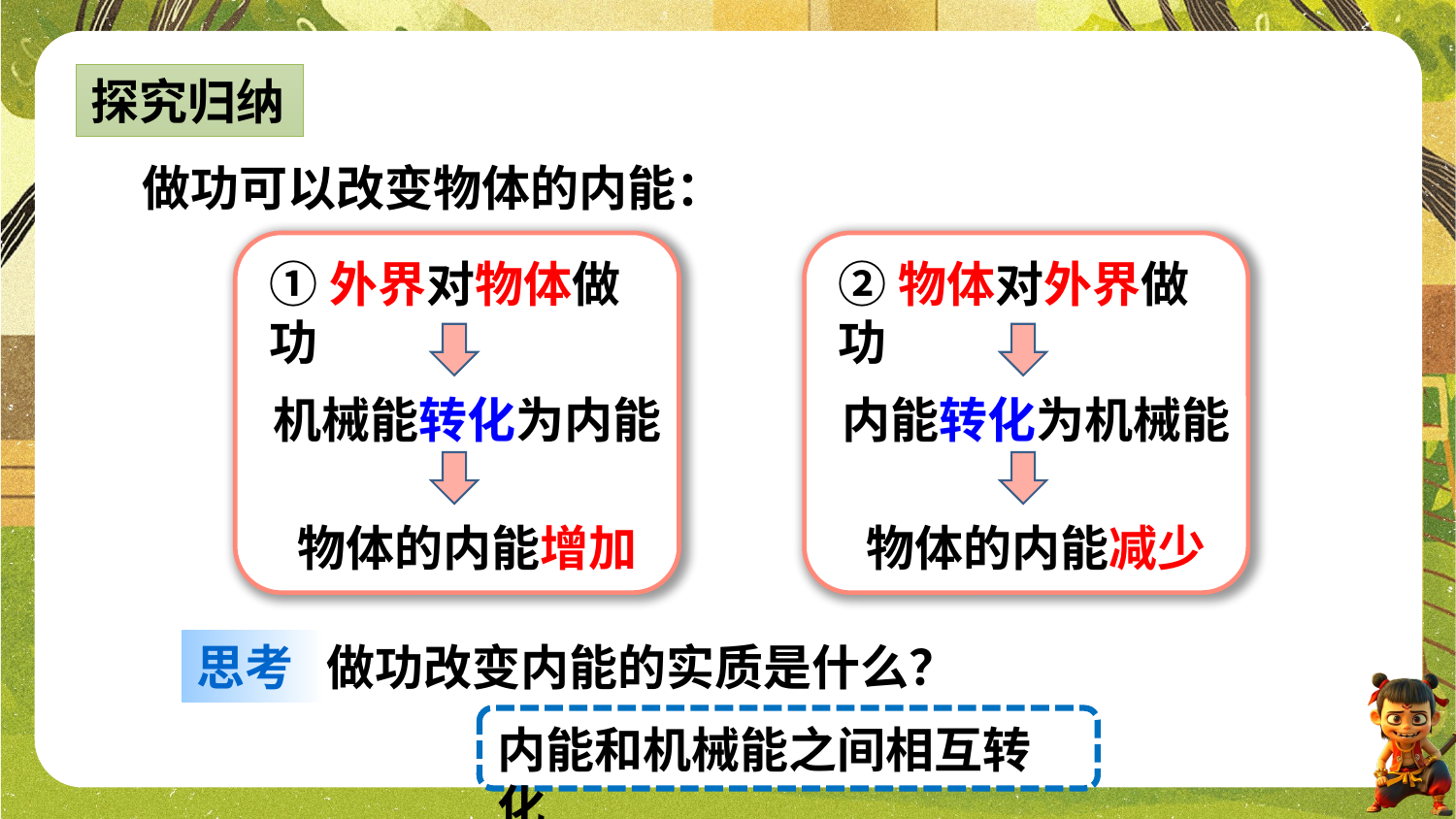

探究归纳
做功可以改变物体的内能：

①外界对物体做功

机械能转化为内能

物体的内能增加

②物体对外界做功

内能转化为机械能

物体的内能减少
思考
做功改变内能的实质是什么？
内能和机械能之间相互转化